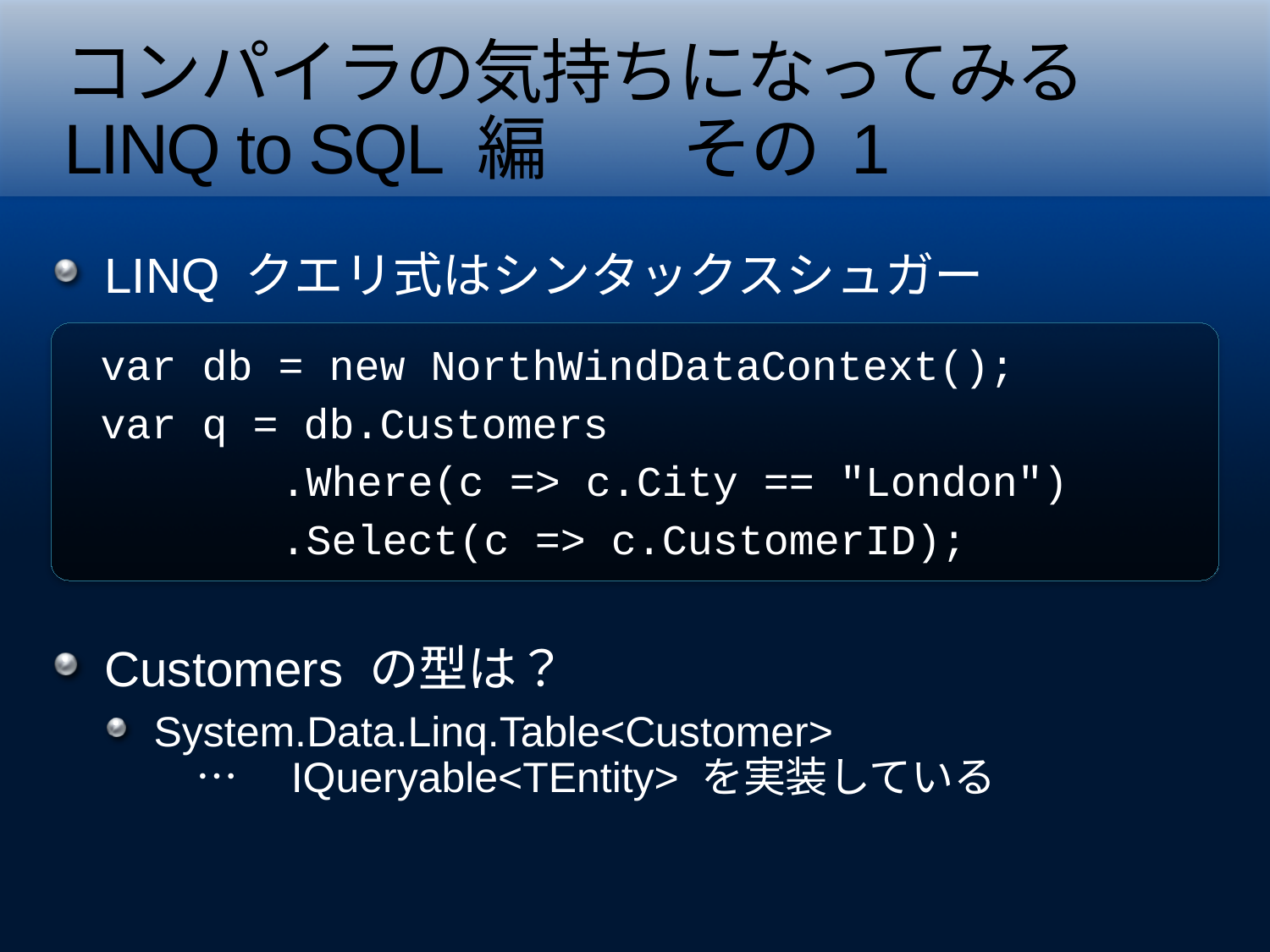

# コンパイラの気持ちになってみる LINQ to SQL 編　　その 1
LINQ クエリ式はシンタックスシュガー

Customers の型は？
System.Data.Linq.Table<Customer>
　…　IQueryable<TEntity> を実装している

var db = new NorthWindDataContext();
var q = db.Customers
		.Where(c => c.City == "London")
		.Select(c => c.CustomerID);